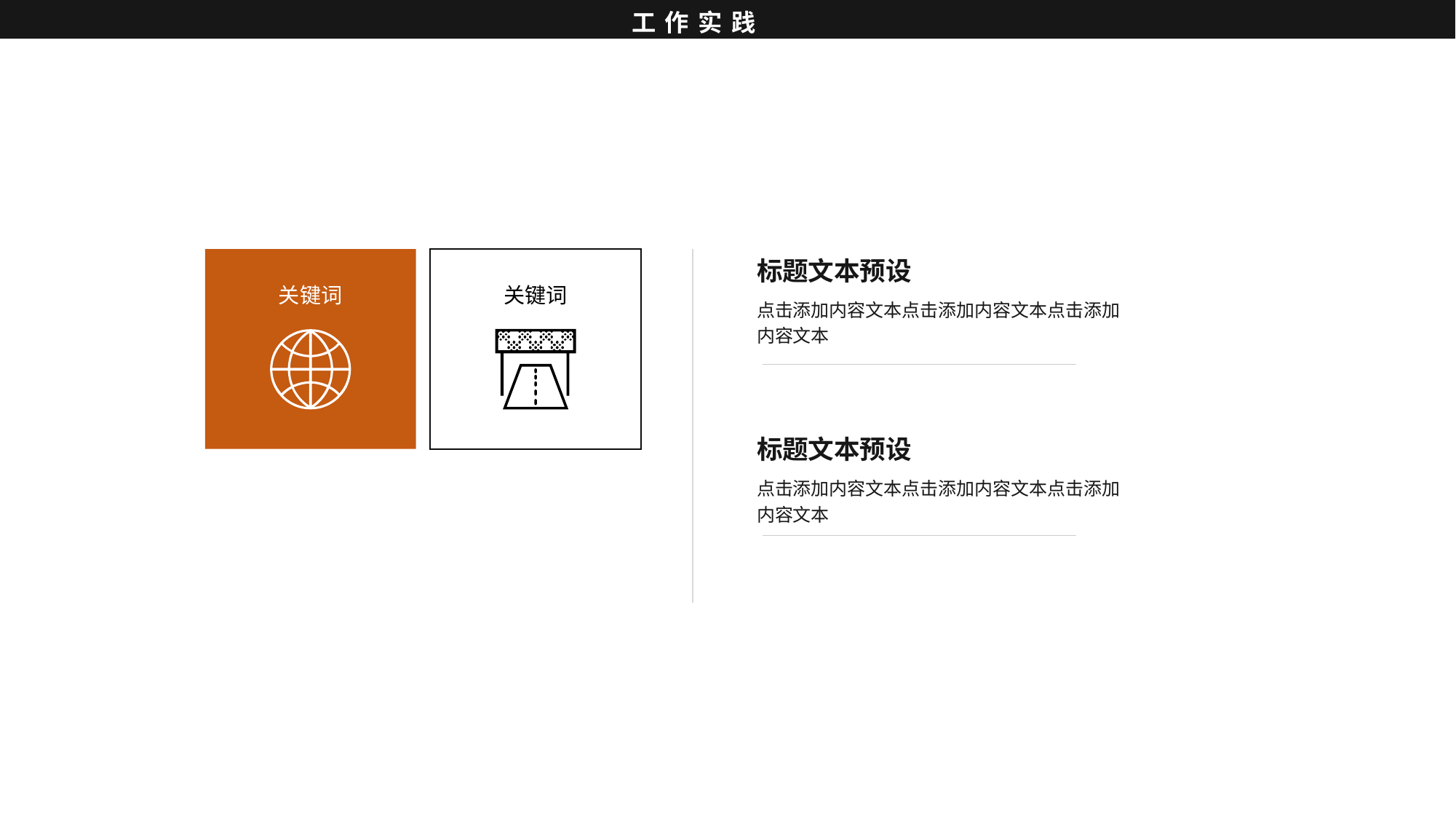

工作实践

关键词
关键词

标题文本预设
点击添加内容文本点击添加内容文本点击添加内容文本
标题文本预设
点击添加内容文本点击添加内容文本点击添加内容文本